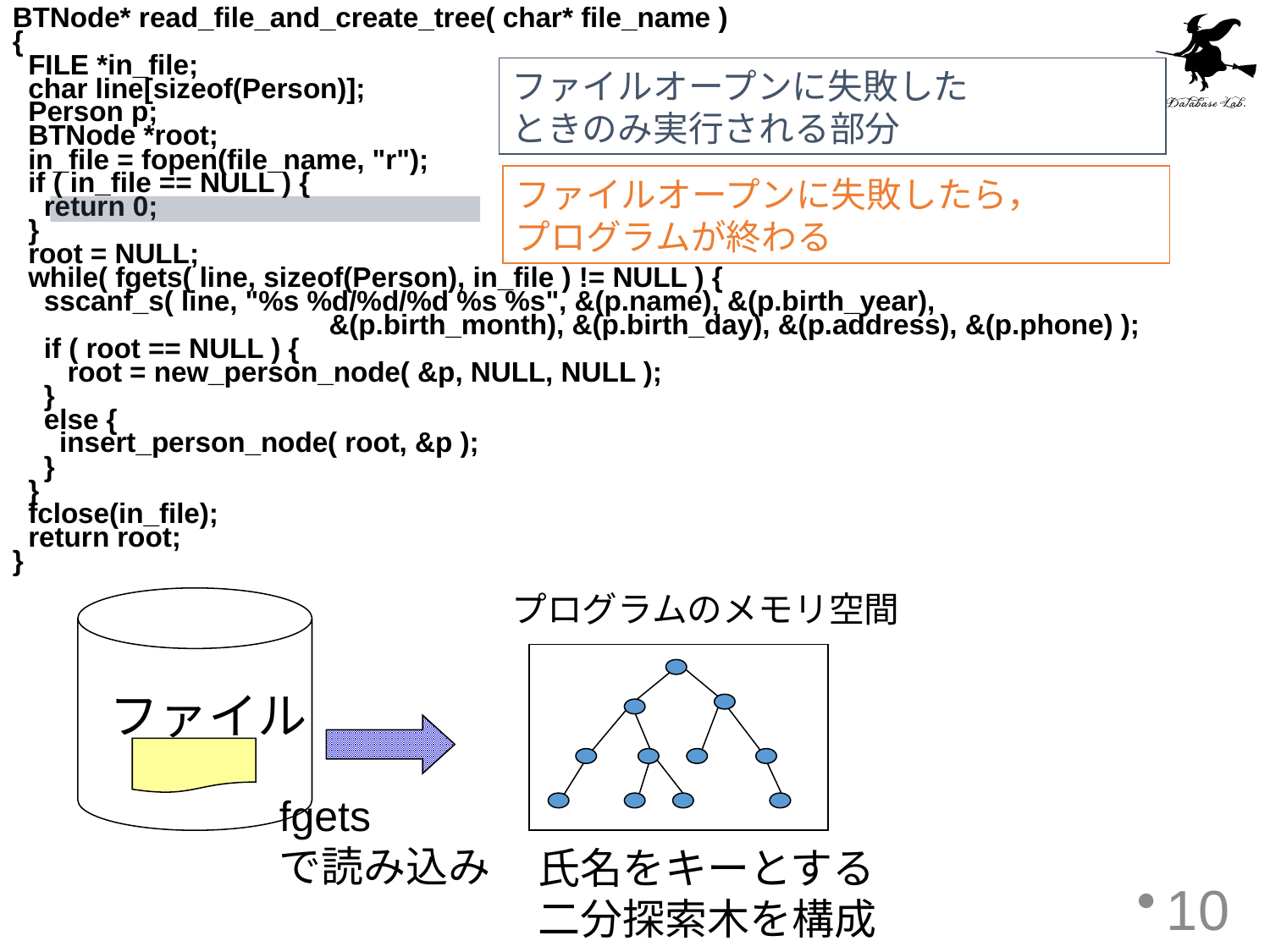

BTNode* read_file_and_create_tree( char* file_name )
{
  FILE *in_file;
  char line[sizeof(Person)];
  Person p;
  BTNode *root;
  in_file = fopen(file_name, "r");
  if ( in_file == NULL ) {
    return 0;
  }
  root = NULL;
  while( fgets( line, sizeof(Person), in_file ) != NULL ) {
    sscanf_s( line, "%s %d/%d/%d %s %s", &(p.name), &(p.birth_year),
　　　　　　　　　　　&(p.birth_month), &(p.birth_day), &(p.address), &(p.phone) );
    if ( root == NULL ) {
       root = new_person_node( &p, NULL, NULL );
    }
    else {
      insert_person_node( root, &p );
    }
  }
  fclose(in_file);
  return root;
}
ファイルオープンに失敗した
ときのみ実行される部分
ファイルオープンに失敗したら，
プログラムが終わる

プログラムのメモリ空間

ファイル

fgets
で読み込み

氏名をキーとする
二分探索木を構成
10